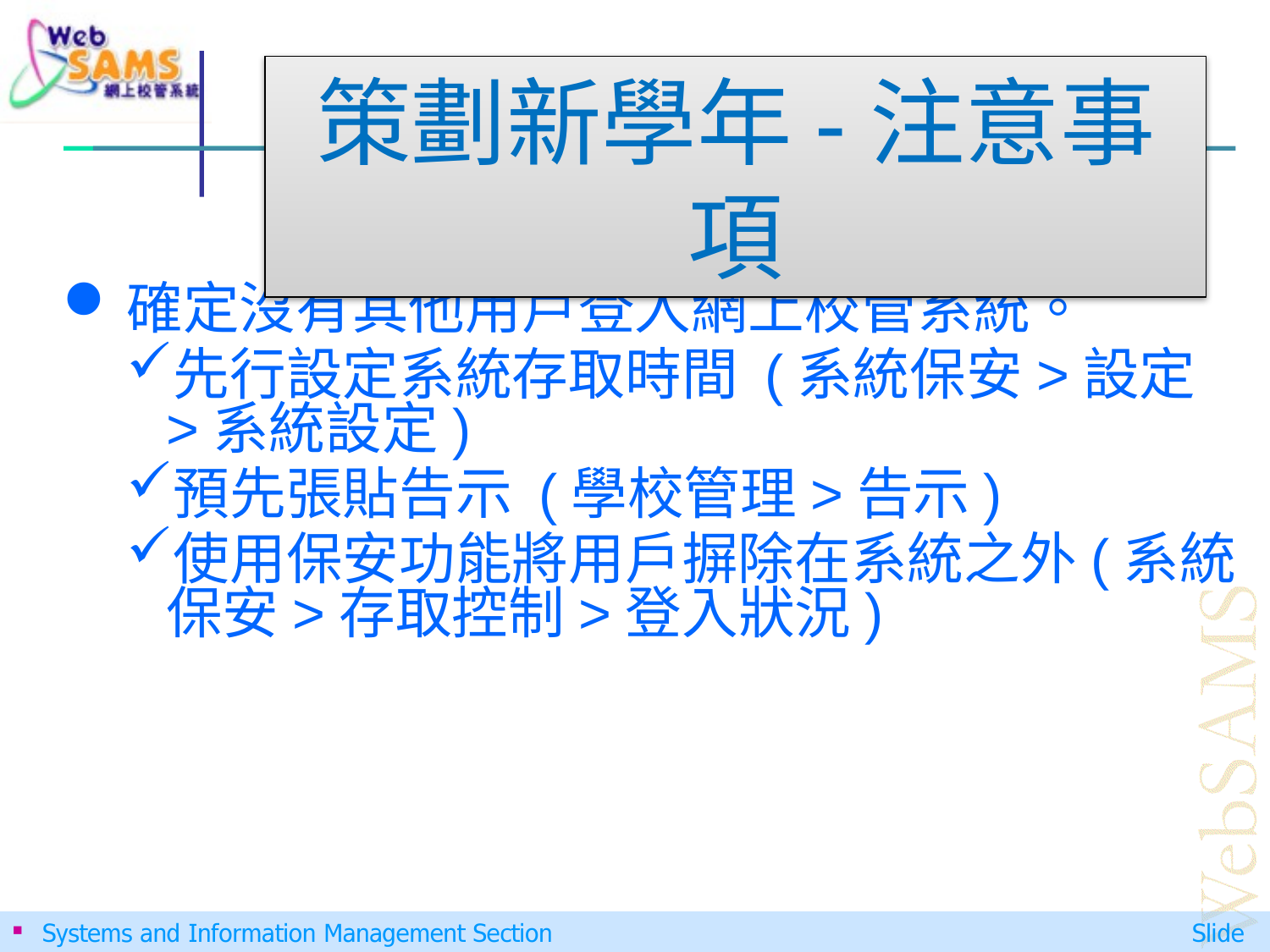

策劃新學年-注意事項
確定沒有其他用戶登入網上校管系統。
先行設定系統存取時間 (系統保安>設定>系統設定)
預先張貼告示 (學校管理>告示)
使用保安功能將用戶摒除在系統之外(系統保安>存取控制>登入狀況)